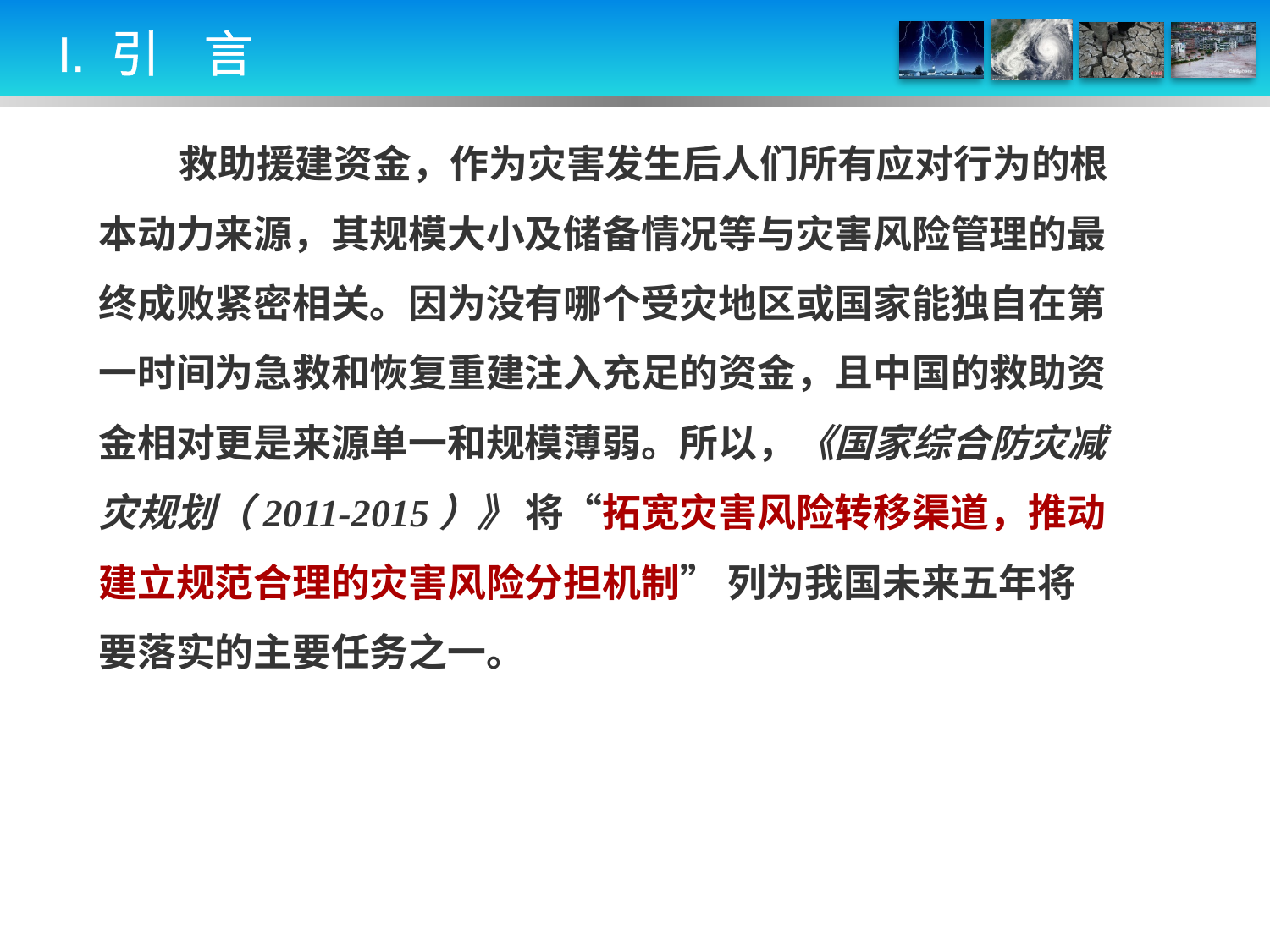

I. 引    言
        救助援建资金，作为灾害发生后人们所有应对行为的根本动力来源，其规模大小及储备情况等与灾害风险管理的最终成败紧密相关。因为没有哪个受灾地区或国家能独自在第一时间为急救和恢复重建注入充足的资金，且中国的救助资金相对更是来源单一和规模薄弱。所以，《国家综合防灾减灾规划（2011-2015）》 将“拓宽灾害风险转移渠道，推动建立规范合理的灾害风险分担机制” 列为我国未来五年将要落实的主要任务之一。